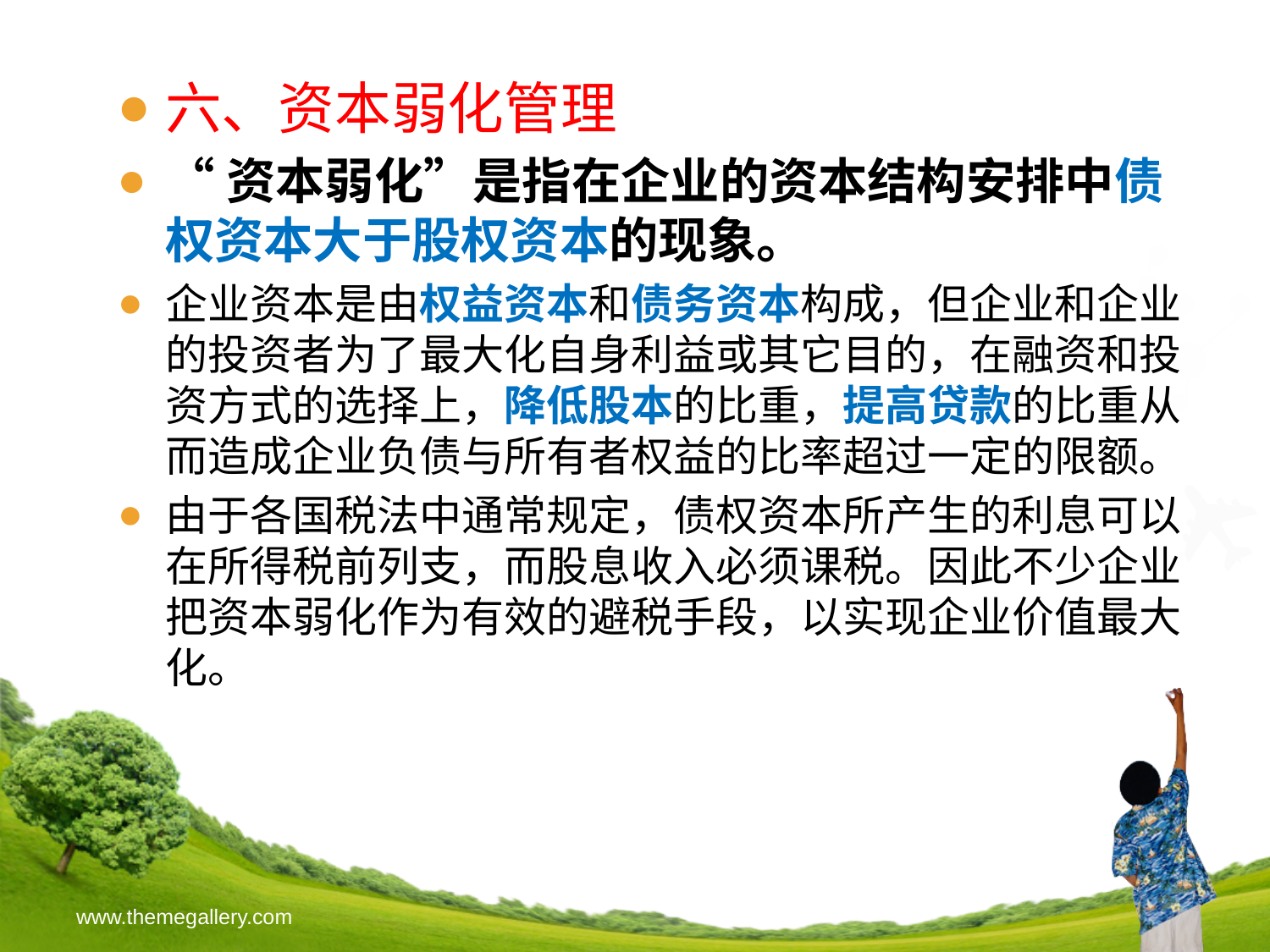

六、资本弱化管理
“资本弱化”是指在企业的资本结构安排中债权资本大于股权资本的现象。
企业资本是由权益资本和债务资本构成，但企业和企业的投资者为了最大化自身利益或其它目的，在融资和投资方式的选择上，降低股本的比重，提高贷款的比重从而造成企业负债与所有者权益的比率超过一定的限额。
由于各国税法中通常规定，债权资本所产生的利息可以在所得税前列支，而股息收入必须课税。因此不少企业把资本弱化作为有效的避税手段，以实现企业价值最大化。

www.themegallery.com